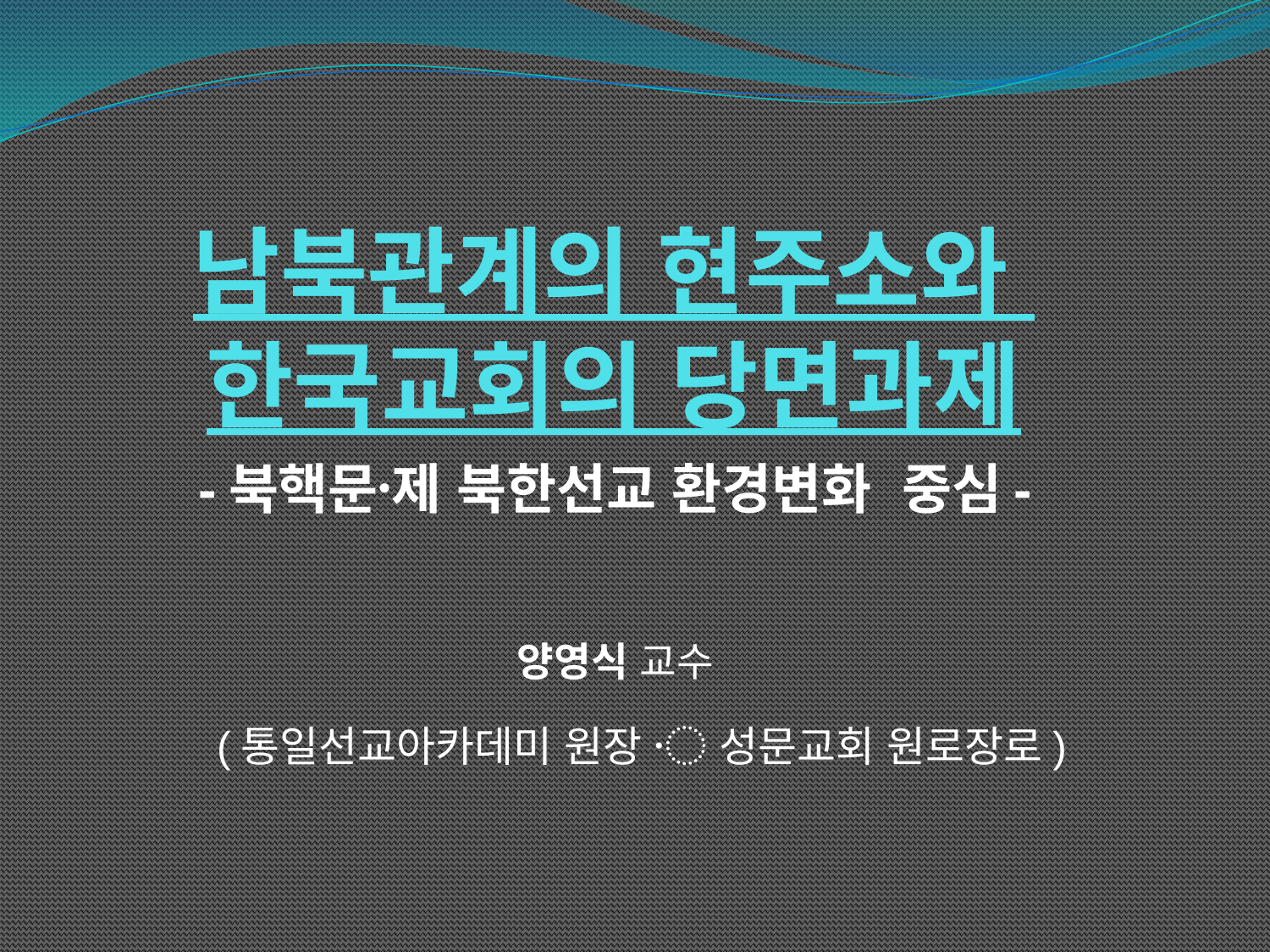

# 남북관계의 현주소와 한국교회의 당면과제
-북핵문제〮 북한선교 환경변화  중심-

양영식 교수
 (통일선교아카데미 원장 〮 성문교회 원로장로)